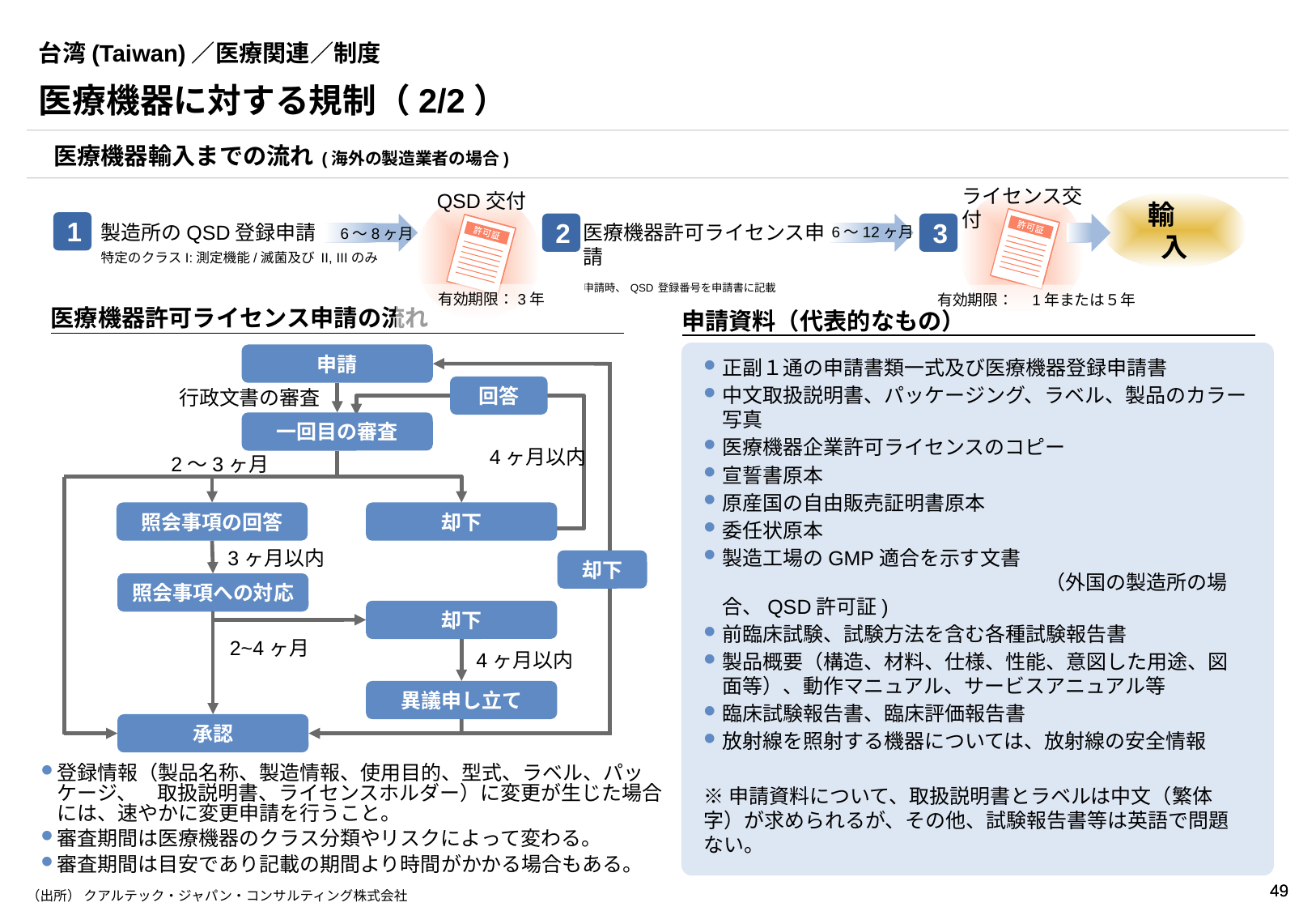

# 台湾(Taiwan)／医療関連／制度
医療機器に対する規制（2/2）
医療機器輸入までの流れ (海外の製造業者の場合)
ライセンス交付
QSD交付

輸　入

1
2

3

製造所のQSD登録申請
特定のクラスI:測定機能/滅菌及び II, IIIのみ
医療機器許可ライセンス申請
申請時、QSD登録番号を申請書に記載
6〜12ヶ月
6〜8ヶ月
有効期限：3年
有効期限：　1年または５年
医療機器許可ライセンス申請の流れ
申請資料（代表的なもの）
正副１通の申請書類一式及び医療機器登録申請書
中文取扱説明書、パッケージング、ラベル、製品のカラー写真
医療機器企業許可ライセンスのコピー
宣誓書原本
原産国の自由販売証明書原本
委任状原本
製造工場のGMP適合を示す文書　　　　　　　　　　　　　　　　　　　　　　　　　　　（外国の製造所の場合、QSD許可証)
前臨床試験、試験方法を含む各種試験報告書
製品概要（構造、材料、仕様、性能、意図した用途、図面等）、動作マニュアル、サービスアニュアル等
臨床試験報告書、臨床評価報告書
放射線を照射する機器については、放射線の安全情報

※申請資料について、取扱説明書とラベルは中文（繁体字）が求められるが、その他、試験報告書等は英語で問題ない。
申請
回答
行政文書の審査

一回目の審査
 4ヶ月以内
2〜3ヶ月
照会事項の回答
却下
3ヶ月以内
却下
照会事項への対応
却下
2~4ヶ月
4ヶ月以内
異議申し立て
承認
登録情報（製品名称、製造情報、使用目的、型式、ラベル、パッケージ、　取扱説明書、ライセンスホルダー）に変更が生じた場合には、速やかに変更申請を行うこと。
審査期間は医療機器のクラス分類やリスクによって変わる。
審査期間は目安であり記載の期間より時間がかかる場合もある。
（出所） クアルテック・ジャパン・コンサルティング株式会社